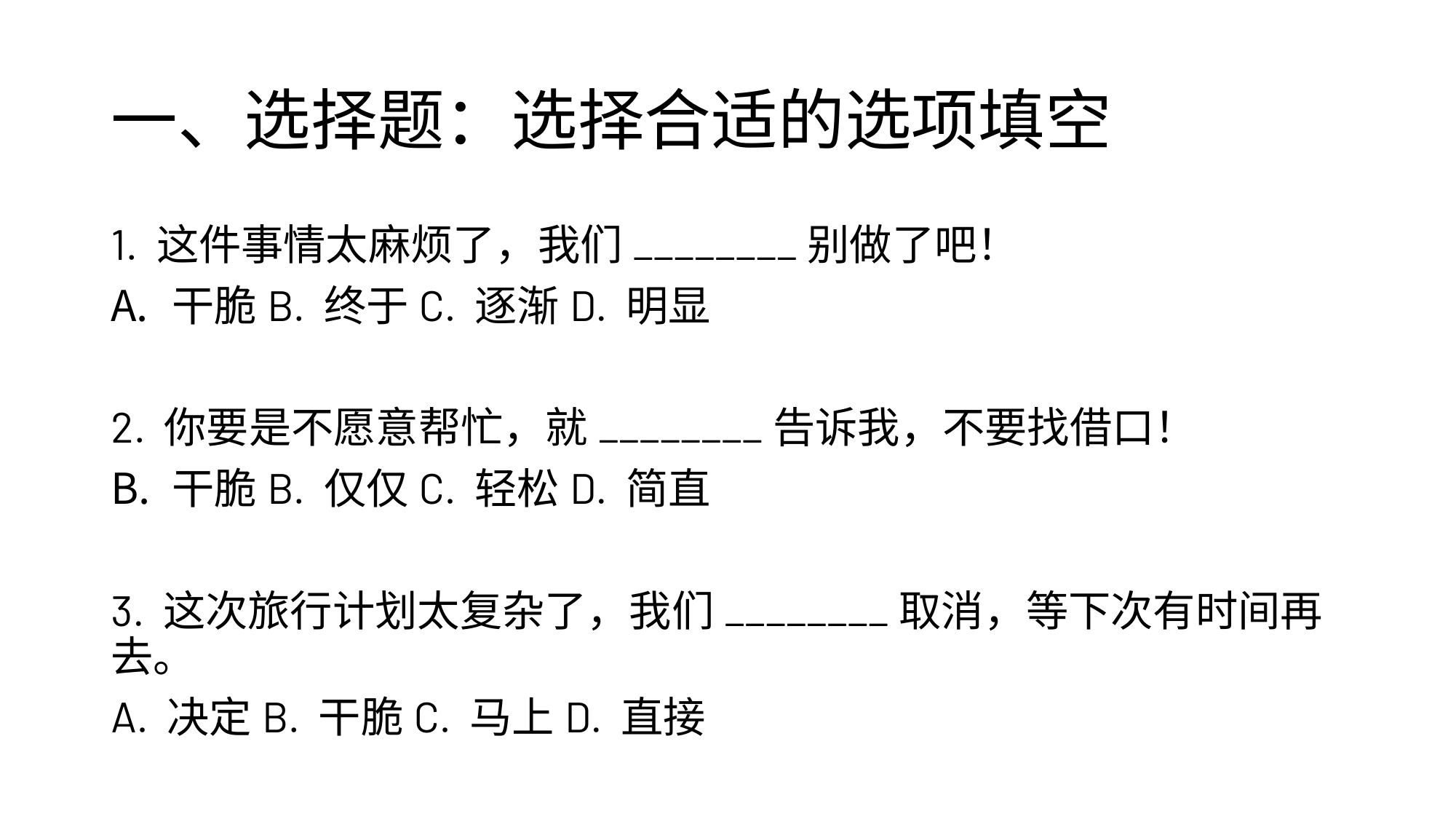

# 一、选择题：选择合适的选项填空
1. 这件事情太麻烦了，我们________别做了吧！
干脆B. 终于C. 逐渐D. 明显

2. 你要是不愿意帮忙，就________告诉我，不要找借口！
干脆B. 仅仅C. 轻松D. 简直

3. 这次旅行计划太复杂了，我们________取消，等下次有时间再去。
A. 决定B. 干脆C. 马上D. 直接